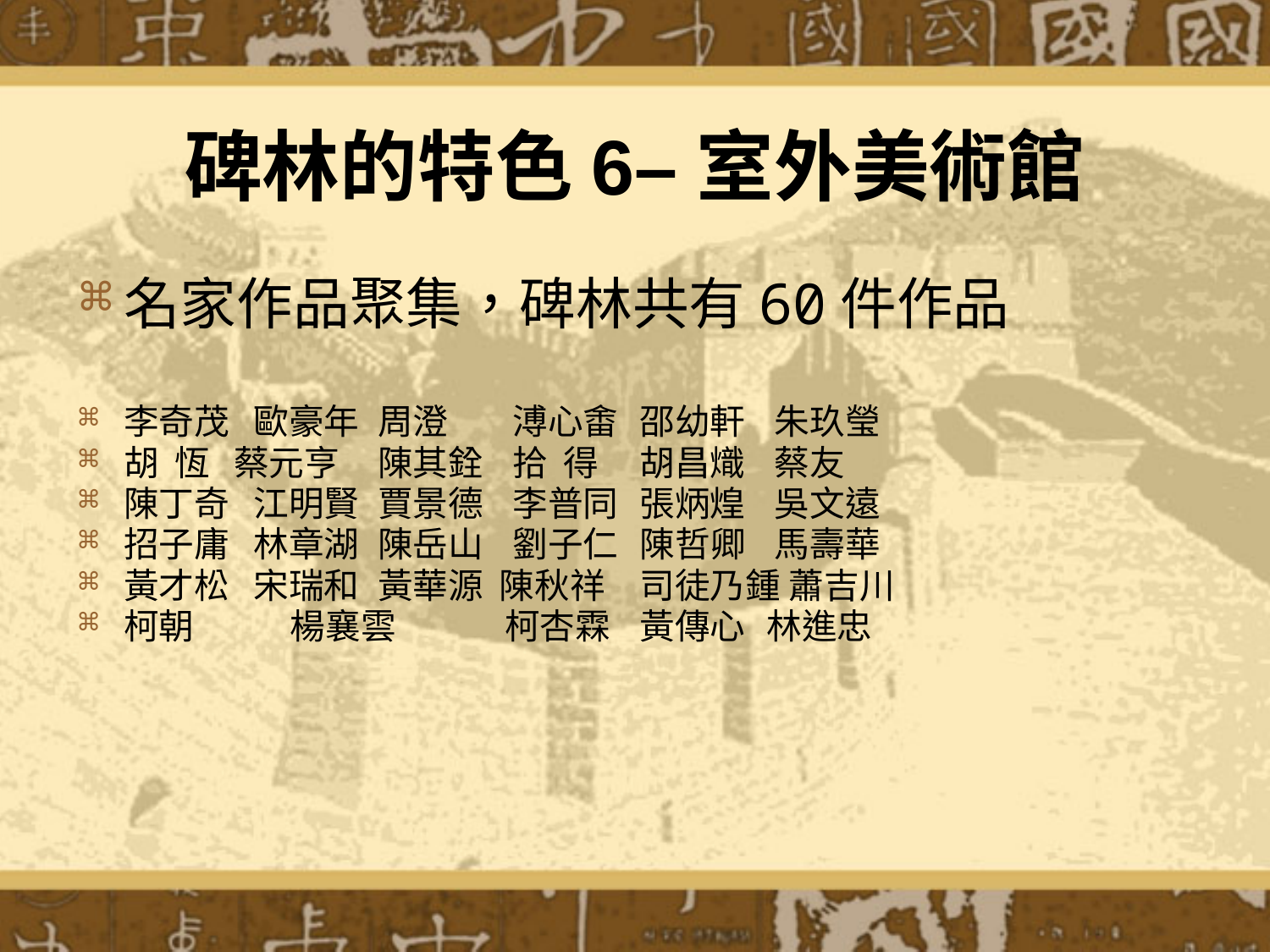

# 碑林的特色6–室外美術館
名家作品聚集，碑林共有60件作品

李奇茂   歐豪年	周澄	 溥心畬	 邵幼軒	  朱玖瑩
胡  恆   蔡元亨	陳其銓	 拾  得	 胡昌熾	  蔡友
陳丁奇   江明賢	賈景德 	 李普同	 張炳煌	  吳文遠
招子庸   林章湖	陳岳山	 劉子仁	 陳哲卿	  馬壽華
黃才松   宋瑞和	黃華源  陳秋祥	 司徒乃鍾 蕭吉川
柯朝	     楊襄雲	柯杏霖	 黃傳心	 林進忠